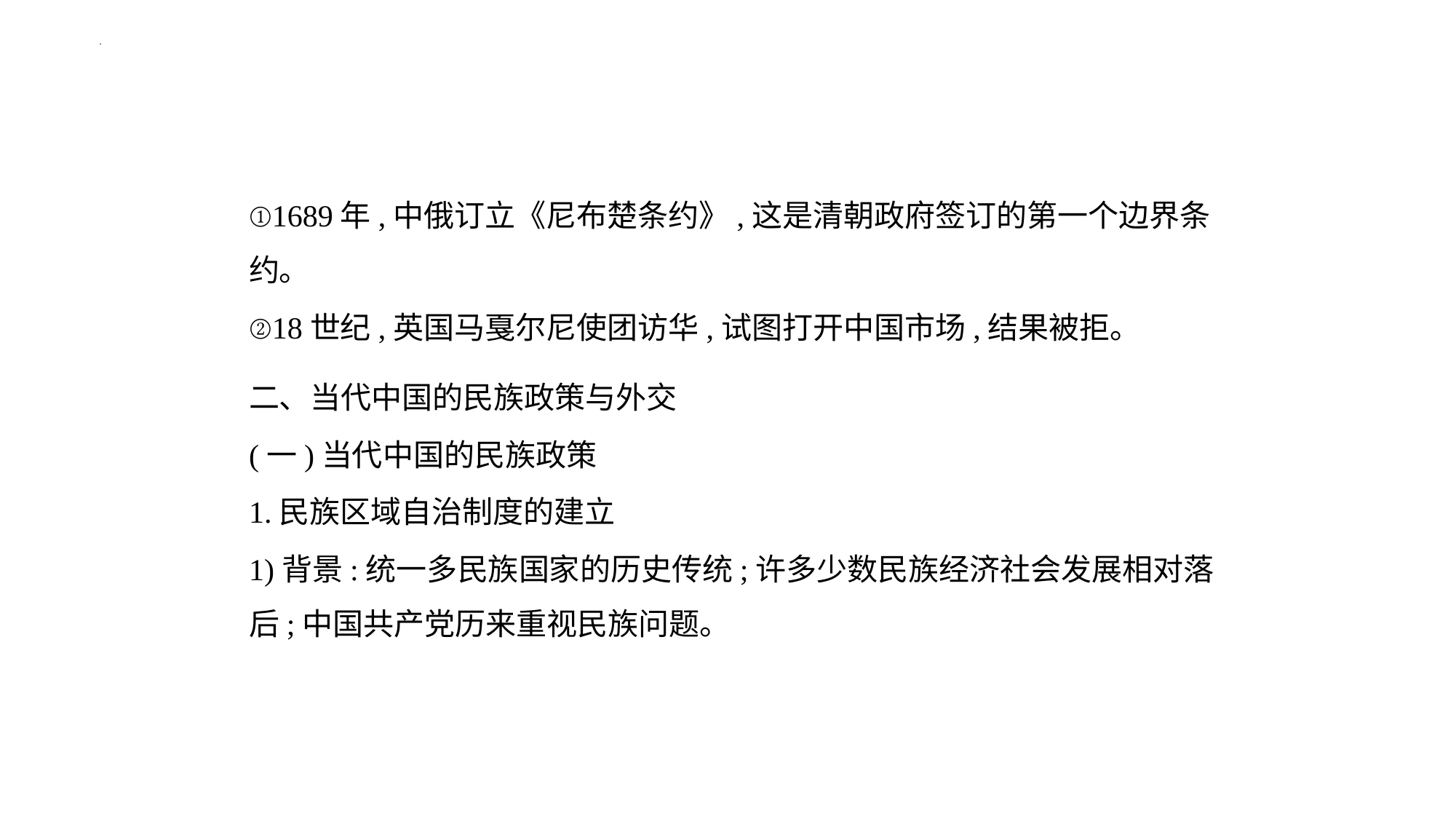

①1689年,中俄订立《尼布楚条约》,这是清朝政府签订的第一个边界条约。
②18世纪,英国马戛尔尼使团访华,试图打开中国市场,结果被拒。
二、当代中国的民族政策与外交
(一)当代中国的民族政策
1.民族区域自治制度的建立
1)背景:统一多民族国家的历史传统;许多少数民族经济社会发展相对落
后;中国共产党历来重视民族问题。